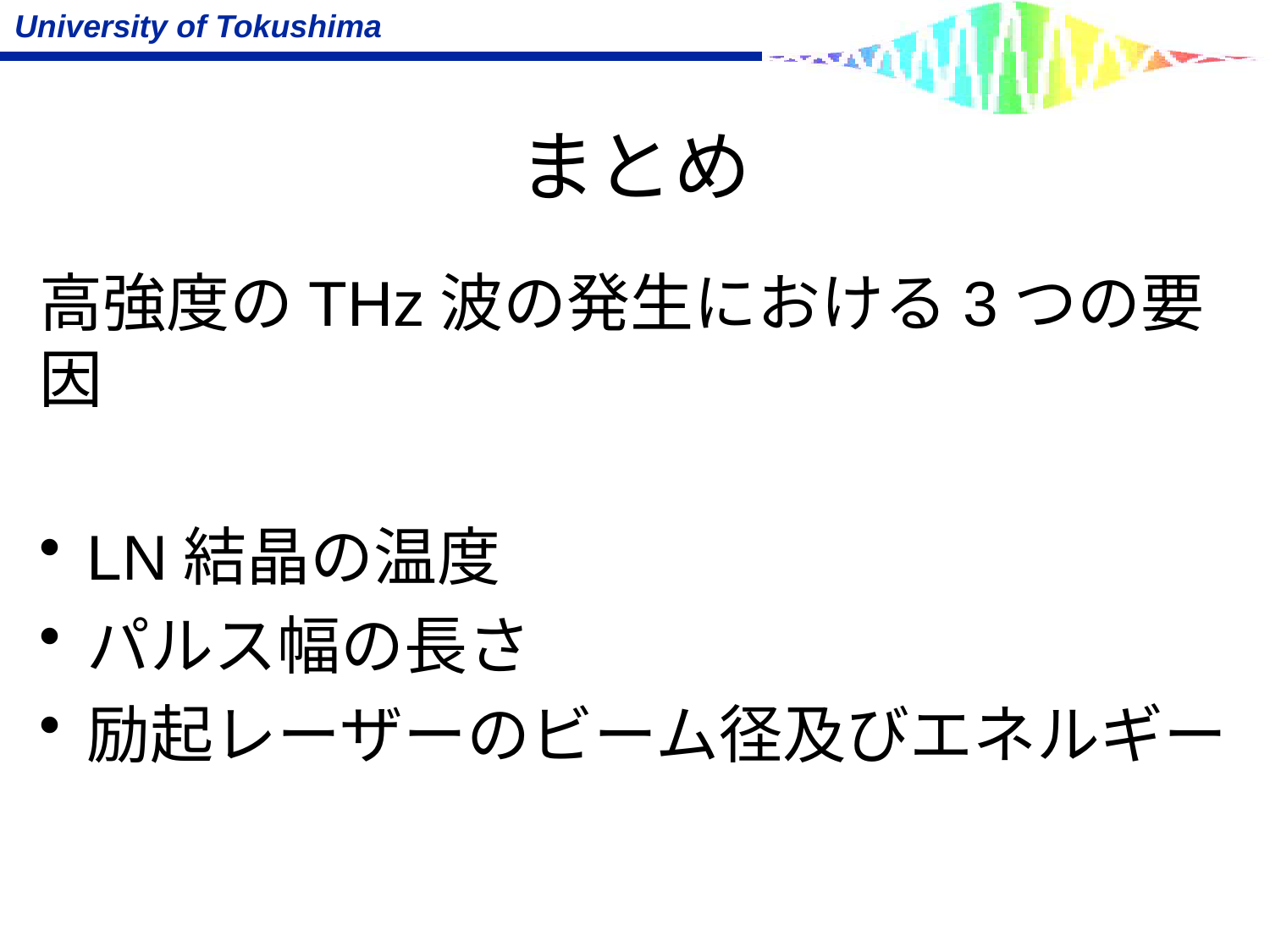

# まとめ
高強度のTHz波の発生における3つの要因

LN結晶の温度
パルス幅の長さ
励起レーザーのビーム径及びエネルギー